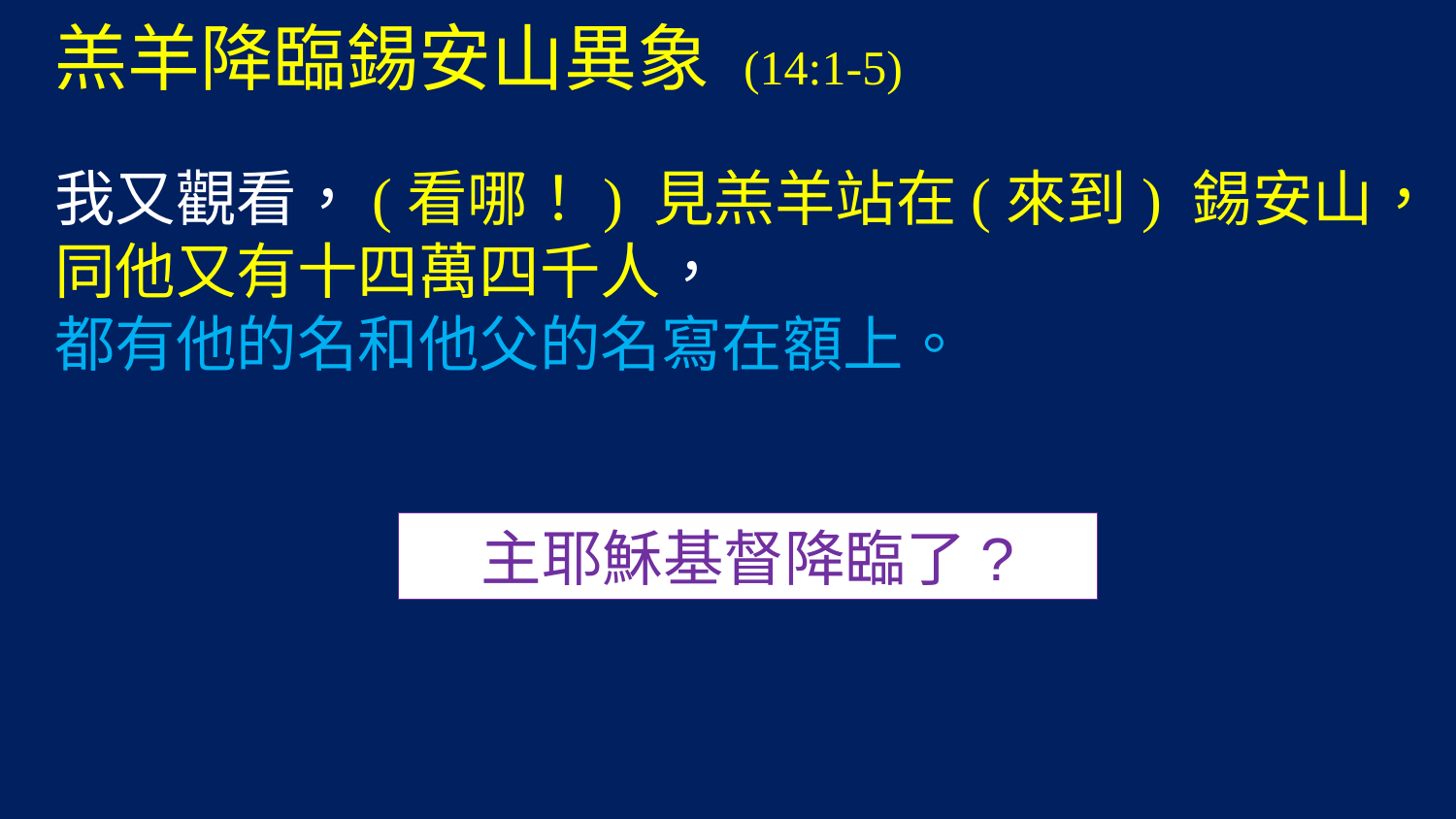

# 羔羊降臨錫安山異象 (14:1-5)

我又觀看，(看哪！) 見羔羊站在(來到) 錫安山，
同他又有十四萬四千人，
都有他的名和他父的名寫在額上。
主耶穌基督降臨了?